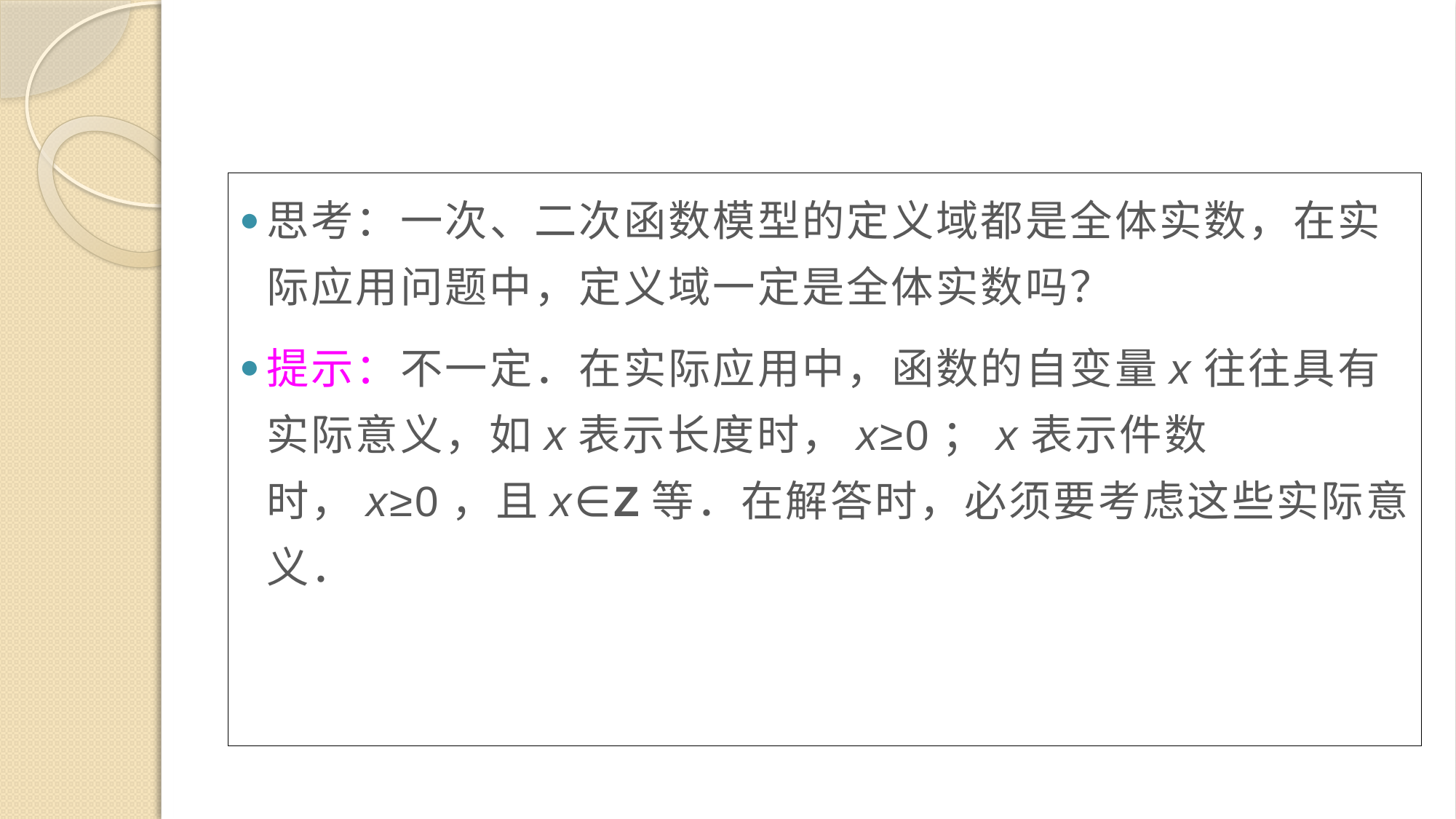

思考：一次、二次函数模型的定义域都是全体实数，在实际应用问题中，定义域一定是全体实数吗？
提示：不一定．在实际应用中，函数的自变量x往往具有实际意义，如x表示长度时，x≥0；x表示件数时，x≥0，且x∈Z等．在解答时，必须要考虑这些实际意义．